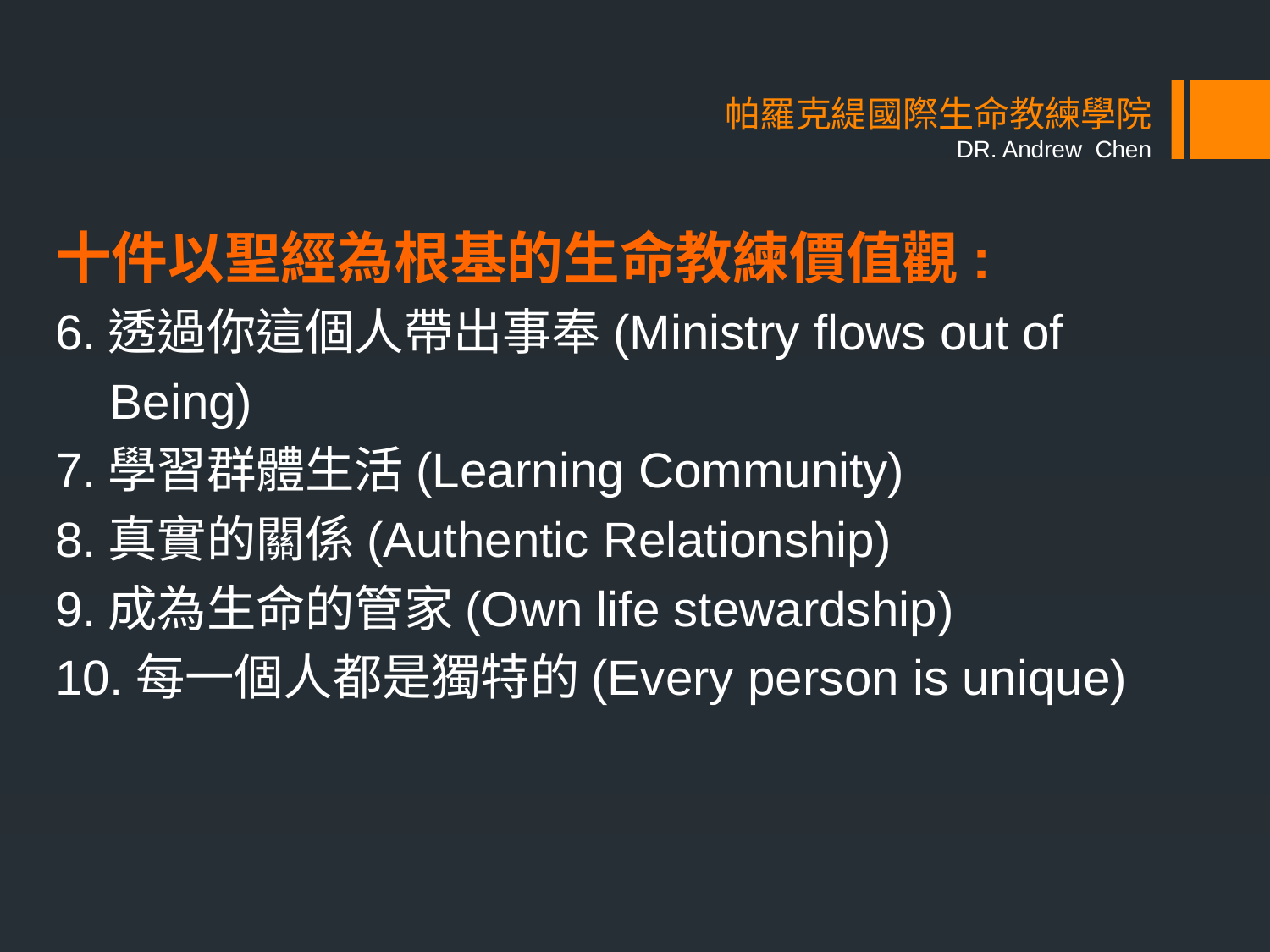

# 帕羅克緹國際生命教練學院 DR. Andrew  Chen

十件以聖經為根基的生命教練價值觀:
6.透過你這個人帶出事奉(Ministry flows out of
    Being)
7.學習群體生活(Learning Community)
8.真實的關係(Authentic Relationship)
9.成為生命的管家(Own life stewardship)
10.每一個人都是獨特的(Every person is unique)